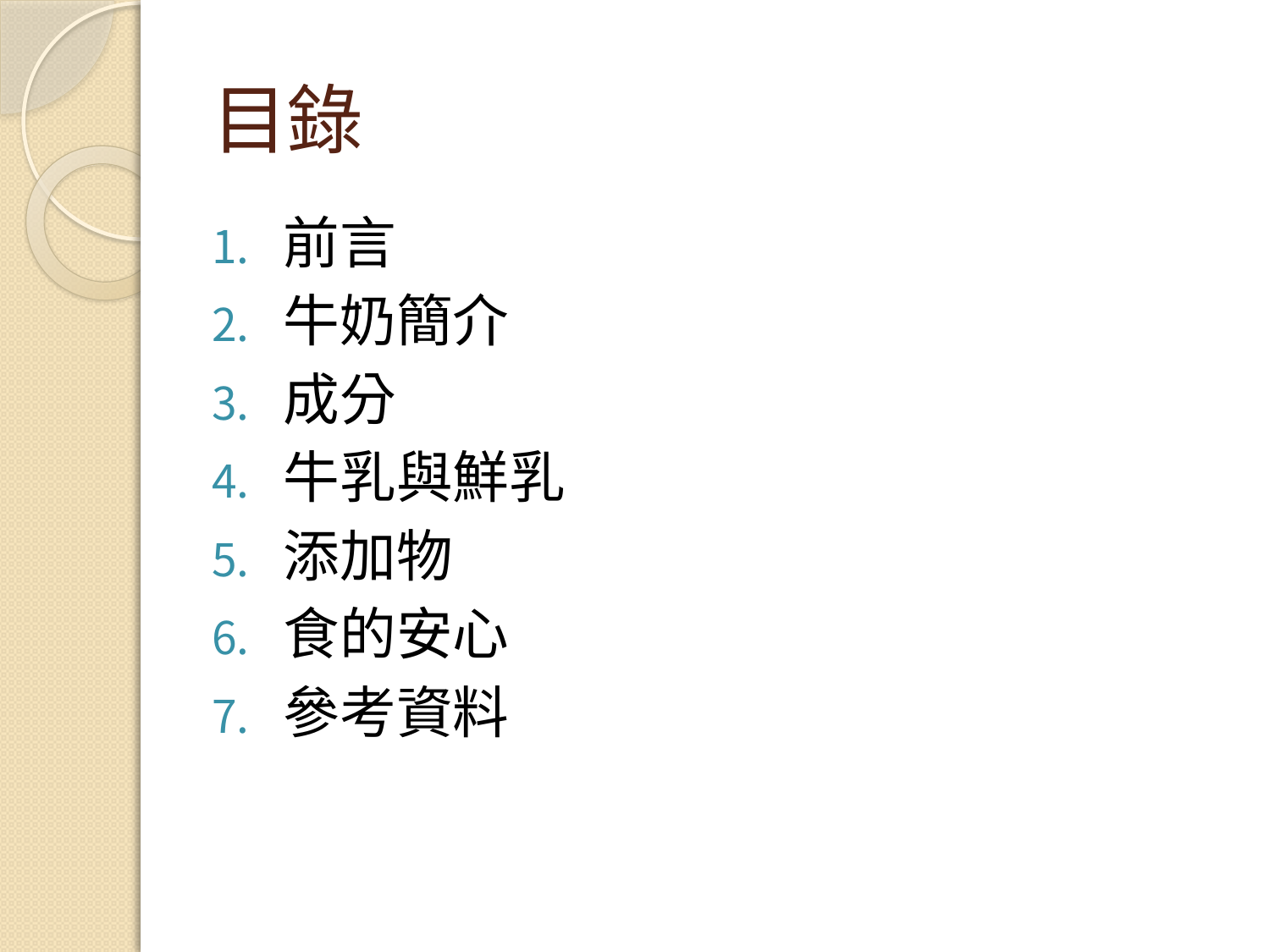

# 目錄
前言
牛奶簡介
成分
牛乳與鮮乳
添加物
食的安心
參考資料